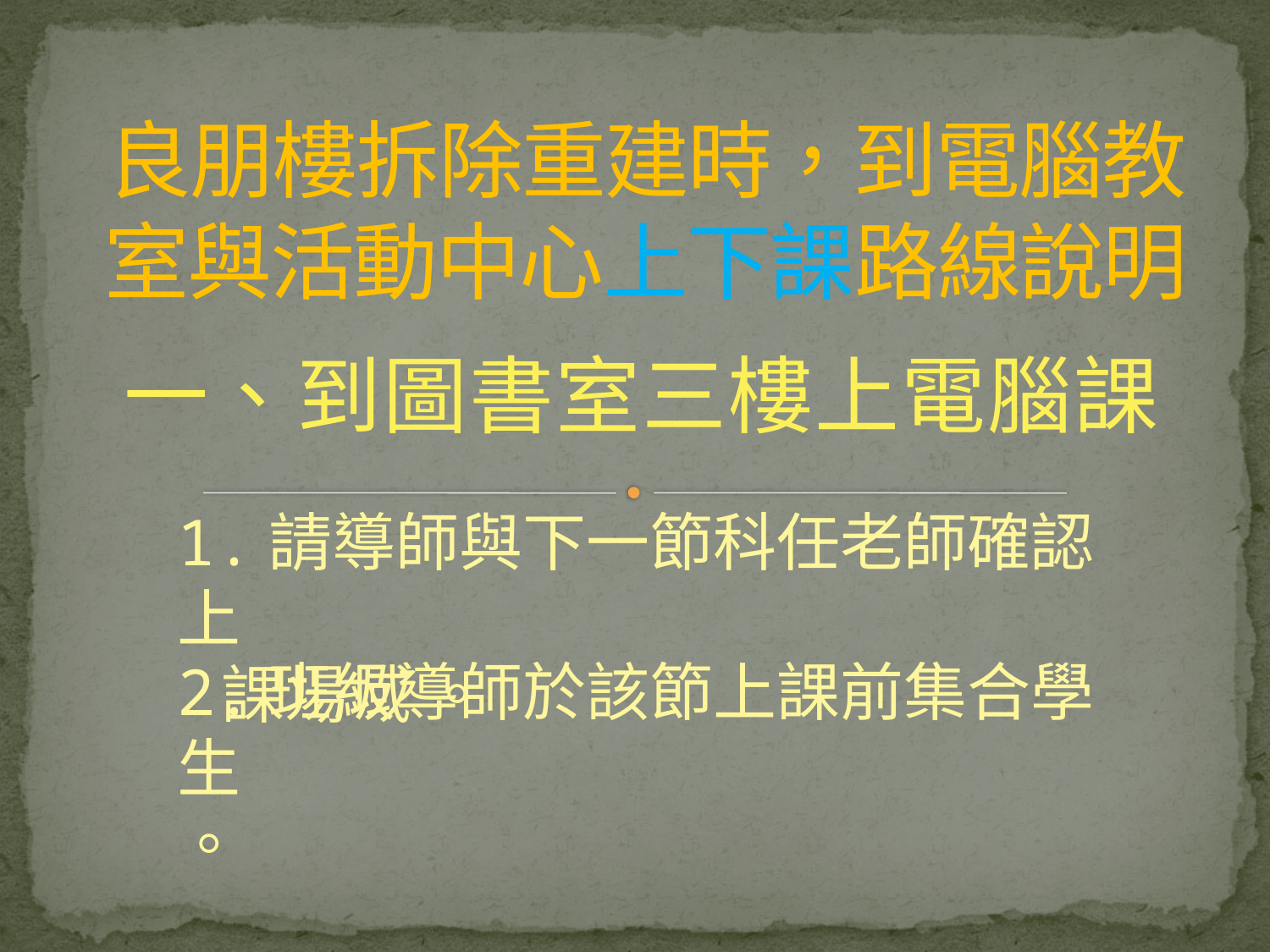

# 良朋樓拆除重建時，到電腦教室與活動中心上下課路線說明
一、到圖書室三樓上電腦課
1.請導師與下一節科任老師確認上
  課場域 。

2.班級導師於該節上課前集合學生
。